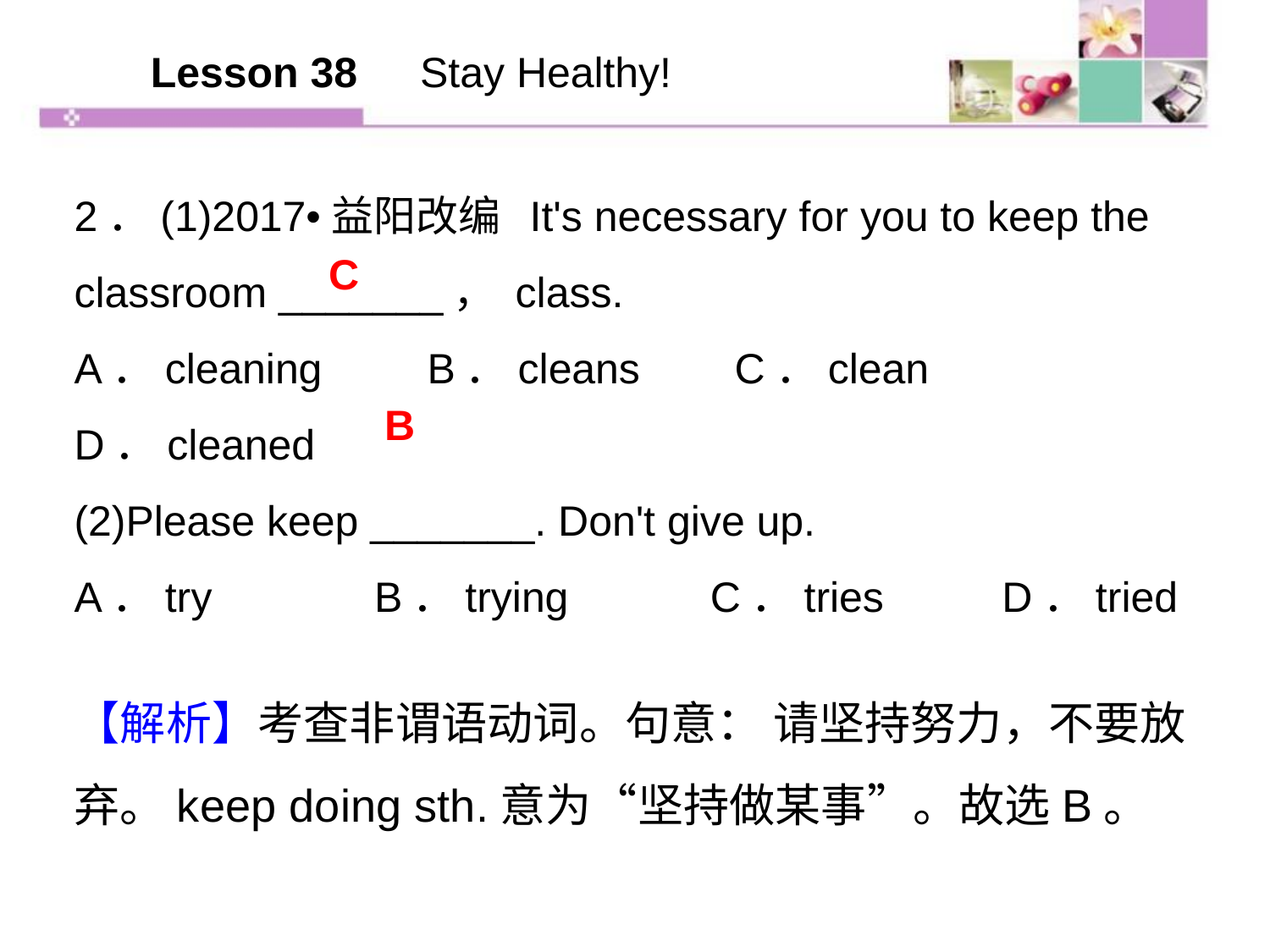

Lesson 38　Stay Healthy!
2．(1)2017•益阳改编  It's necessary for you to keep the classroom _______， class.
A．cleaning　　B．cleans        C．clean      D．cleaned
(2)Please keep _______. Don't give up.
A．try　　      B．trying            C．tries          D．tried
C
B
【解析】考查非谓语动词。句意： 请坚持努力，不要放弃。keep doing sth.意为“坚持做某事”。故选B。